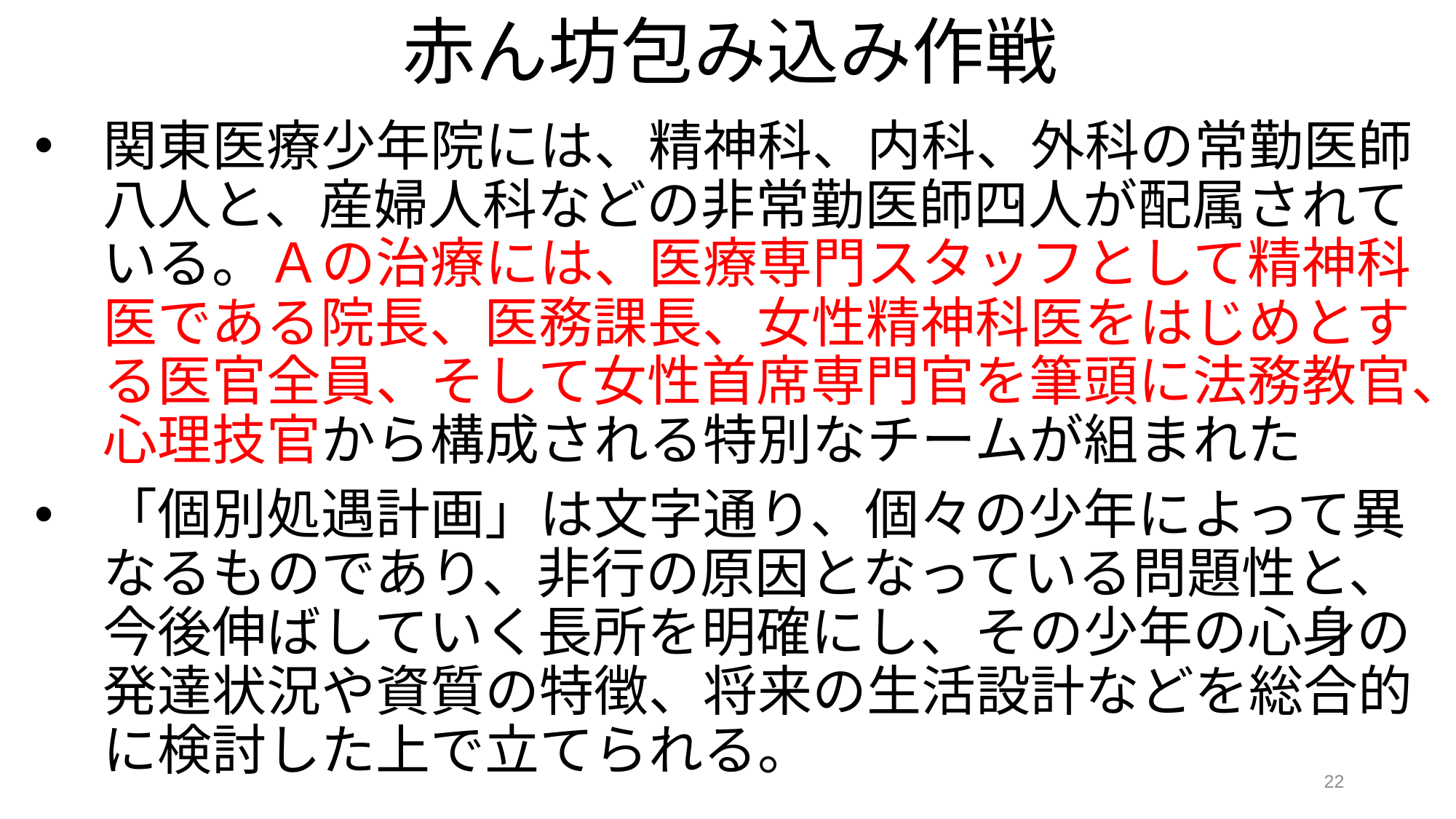

# 赤ん坊包み込み作戦
関東医療少年院には、精神科、内科、外科の常勤医師八人と、産婦人科などの非常勤医師四人が配属されている。Ａの治療には、医療専門スタッフとして精神科医である院長、医務課長、女性精神科医をはじめとする医官全員、そして女性首席専門官を筆頭に法務教官、心理技官から構成される特別なチームが組まれた
「個別処遇計画」は文字通り、個々の少年によって異なるものであり、非行の原因となっている問題性と、今後伸ばしていく長所を明確にし、その少年の心身の発達状況や資質の特徴、将来の生活設計などを総合的に検討した上で立てられる。

22